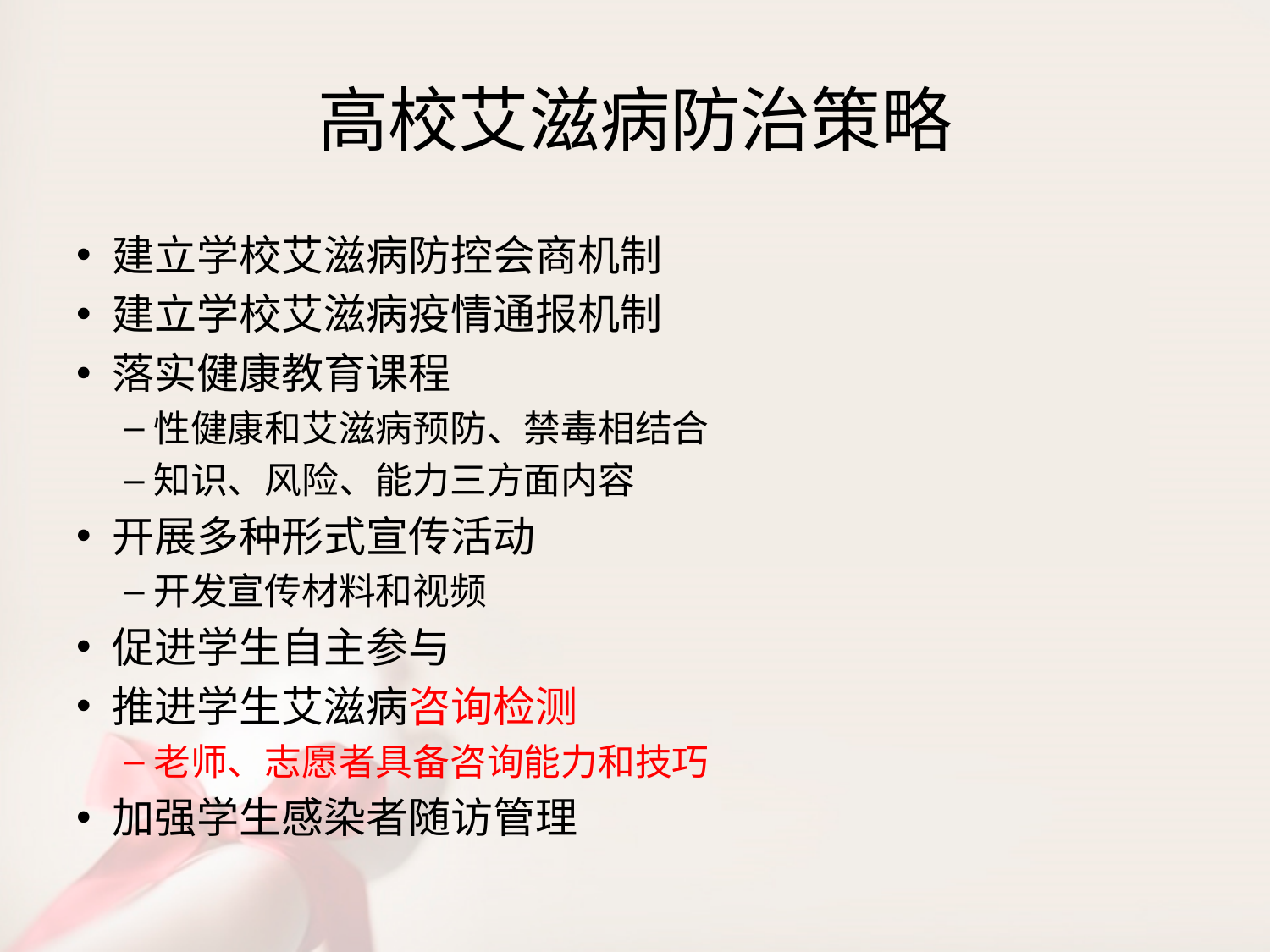

# 高校艾滋病防治策略
建立学校艾滋病防控会商机制
建立学校艾滋病疫情通报机制
落实健康教育课程
性健康和艾滋病预防、禁毒相结合
知识、风险、能力三方面内容
开展多种形式宣传活动
开发宣传材料和视频
促进学生自主参与
推进学生艾滋病咨询检测
老师、志愿者具备咨询能力和技巧
加强学生感染者随访管理